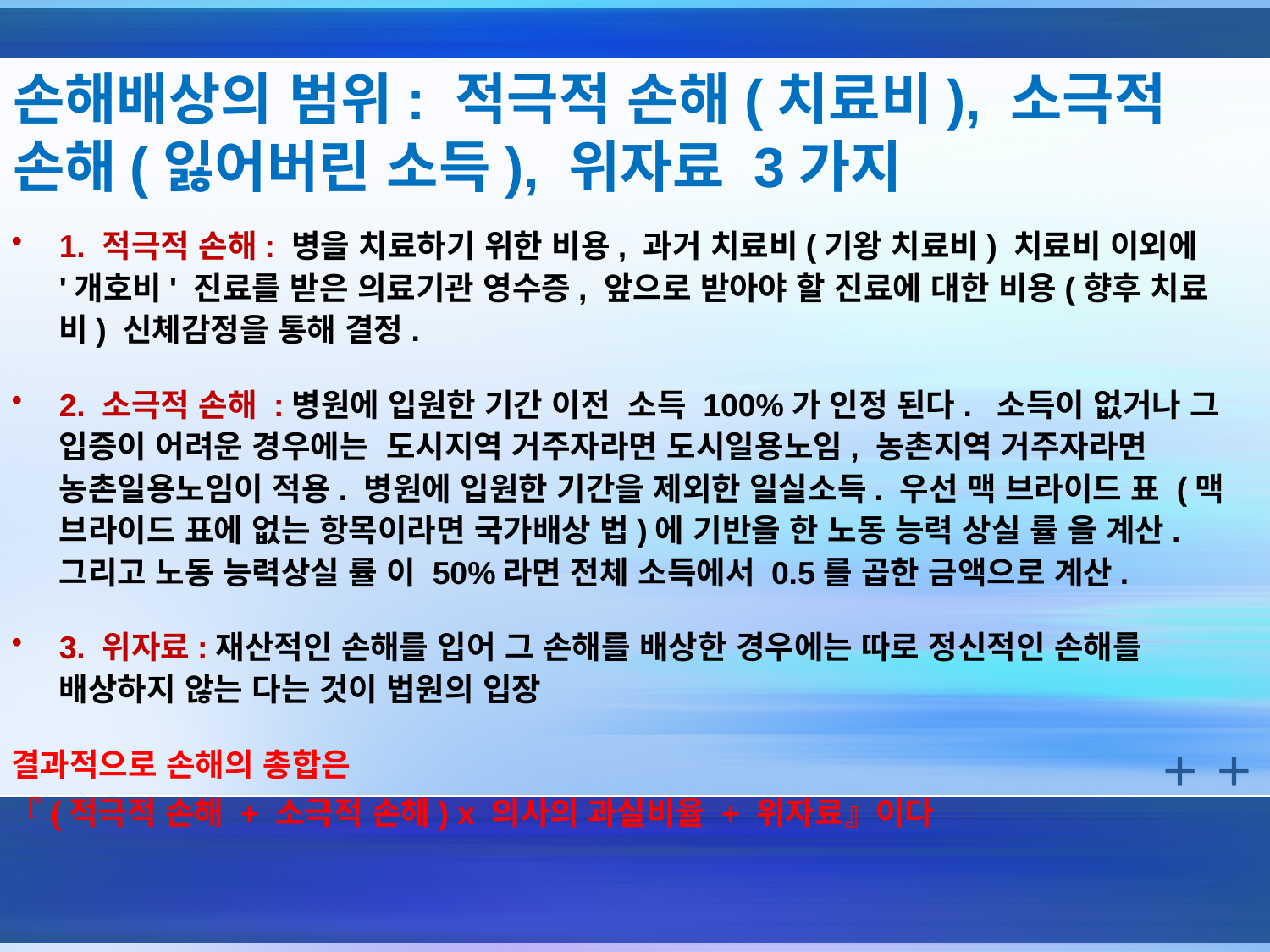

# 손해배상의 범위: 적극적 손해(치료비), 소극적 손해(잃어버린 소득), 위자료 3가지
1. 적극적 손해: 병을 치료하기 위한 비용, 과거 치료비(기왕 치료비) 치료비 이외에 '개호비' 진료를 받은 의료기관 영수증, 앞으로 받아야 할 진료에 대한 비용(향후 치료비) 신체감정을 통해 결정.

2. 소극적 손해 :병원에 입원한 기간 이전  소득 100%가 인정 된다.  소득이 없거나 그 입증이 어려운 경우에는  도시지역 거주자라면 도시일용노임, 농촌지역 거주자라면 농촌일용노임이 적용. 병원에 입원한 기간을 제외한 일실소득. 우선 맥 브라이드 표 (맥 브라이드 표에 없는 항목이라면 국가배상 법)에 기반을 한 노동 능력 상실 률 을 계산. 그리고 노동 능력상실 률 이 50%라면 전체 소득에서 0.5를 곱한 금액으로 계산.

3. 위자료:재산적인 손해를 입어 그 손해를 배상한 경우에는 따로 정신적인 손해를 배상하지 않는 다는 것이 법원의 입장

결과적으로 손해의 총합은
『(적극적 손해 + 소극적 손해) x 의사의 과실비율 + 위자료』이다